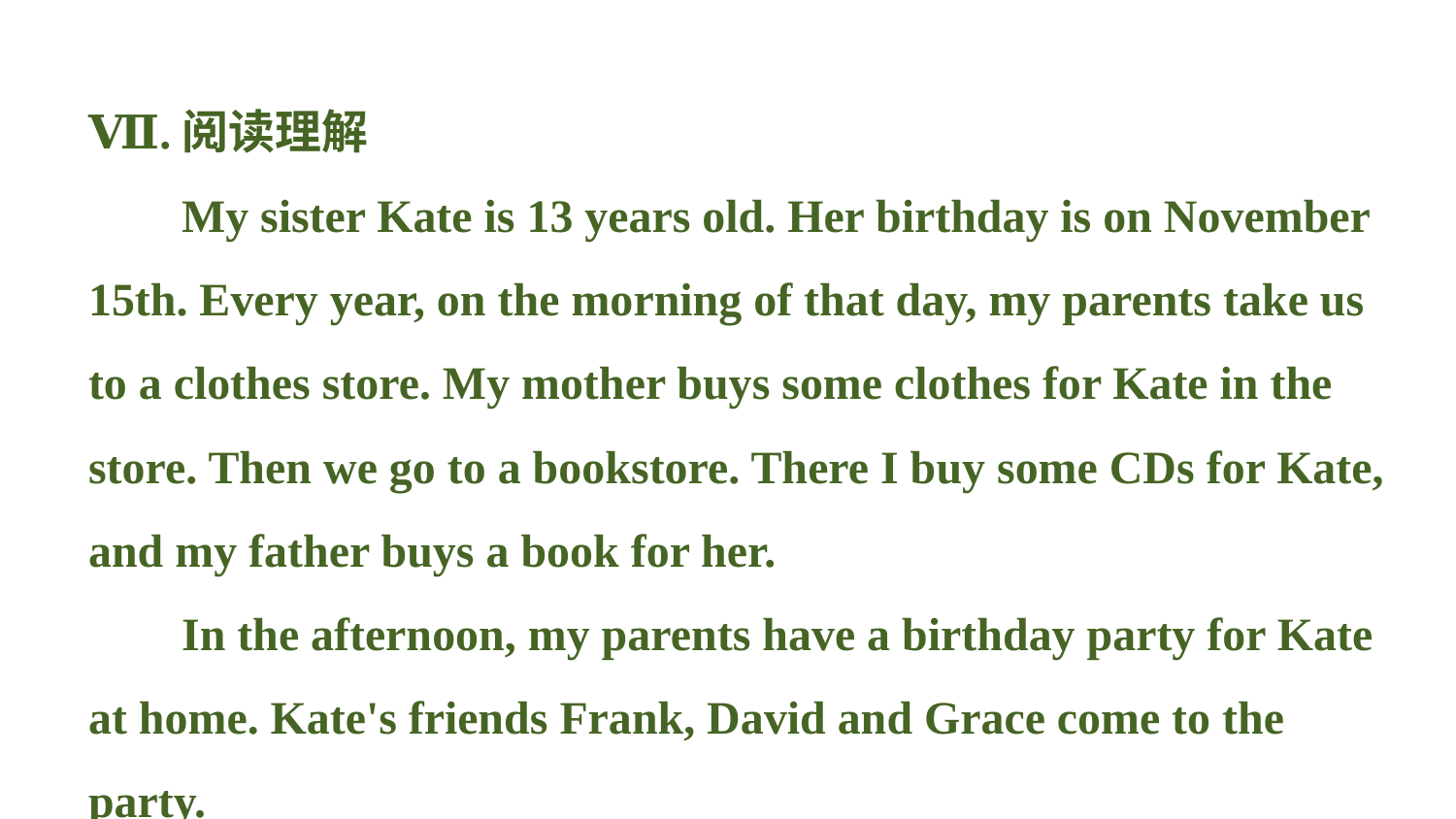

Ⅶ.阅读理解
        My sister Kate is 13 years old. Her birthday is on November
15th. Every year, on the morning of that day, my parents take us to a clothes store. My mother buys some clothes for Kate in the store. Then we go to a bookstore. There I buy some CDs for Kate, and my father buys a book for her.
        In the afternoon, my parents have a birthday party for Kate at home. Kate's friends Frank, David and Grace come to the party.